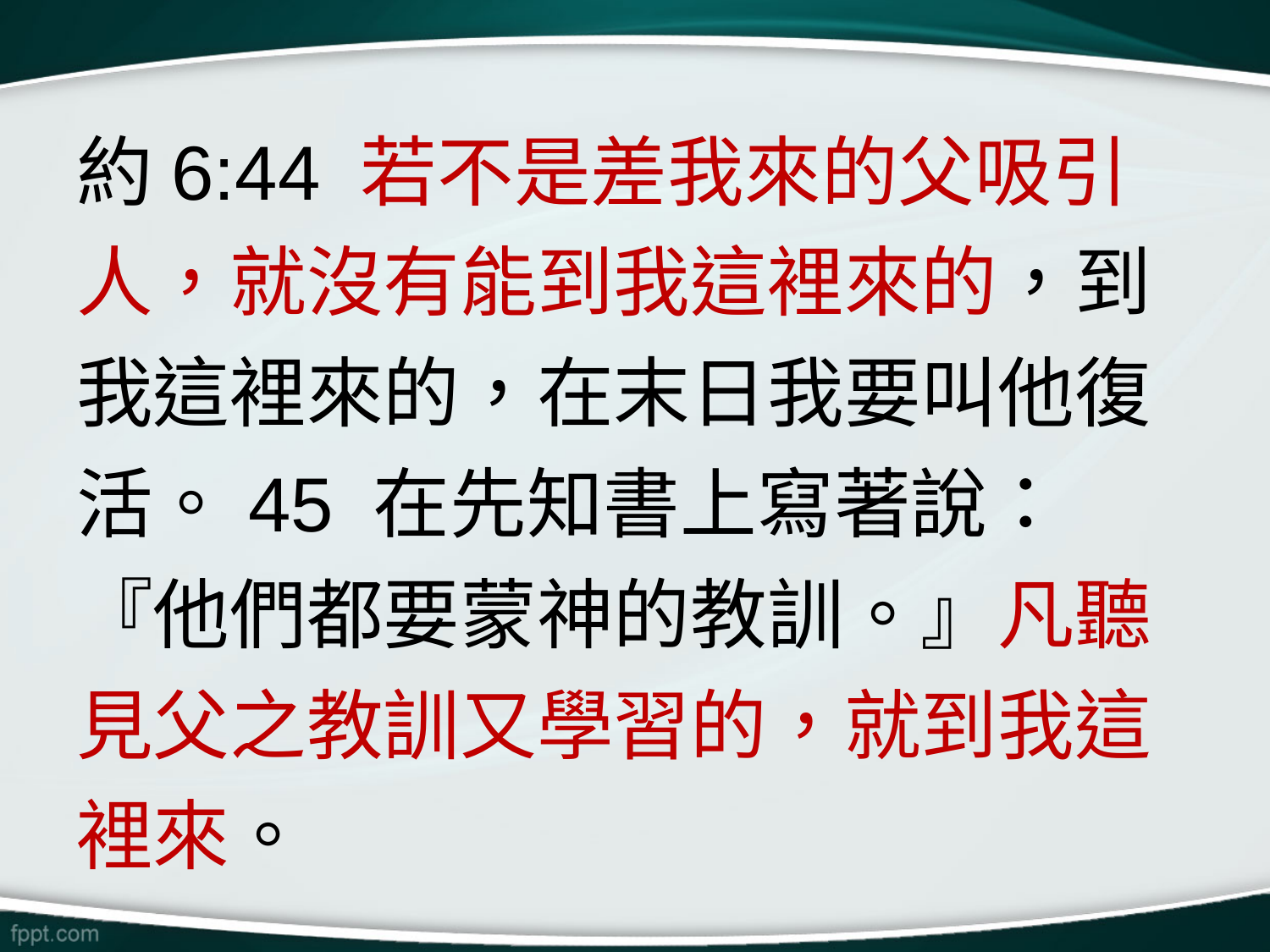

約6:44 若不是差我來的父吸引人，就沒有能到我這裡來的，到我這裡來的，在末日我要叫他復活。45 在先知書上寫著說：『他們都要蒙神的教訓。』凡聽見父之教訓又學習的，就到我這裡來。